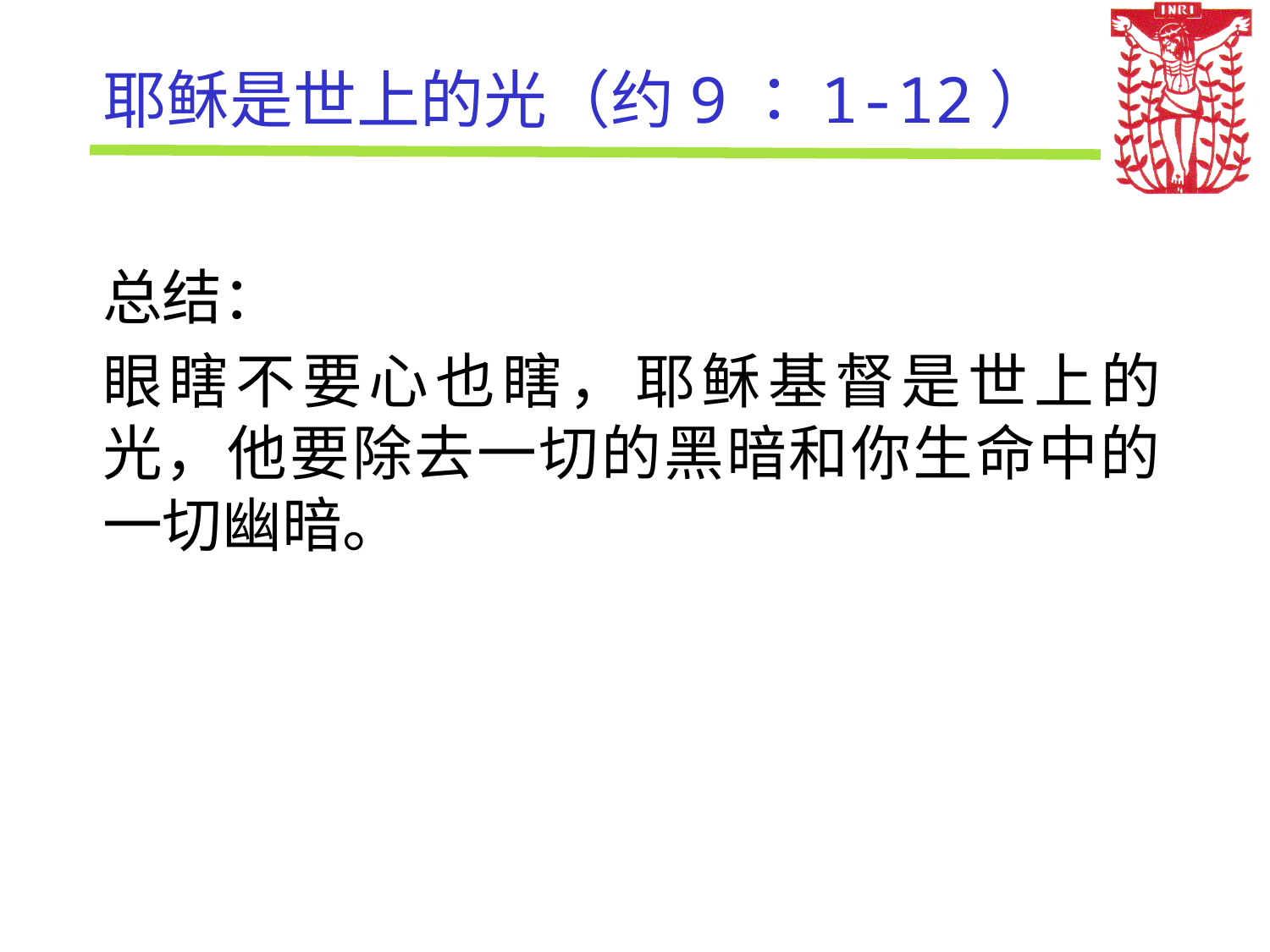

# 耶稣是世上的光（约9：1-12）

总结：
眼瞎不要心也瞎，耶稣基督是世上的光，他要除去一切的黑暗和你生命中的一切幽暗。